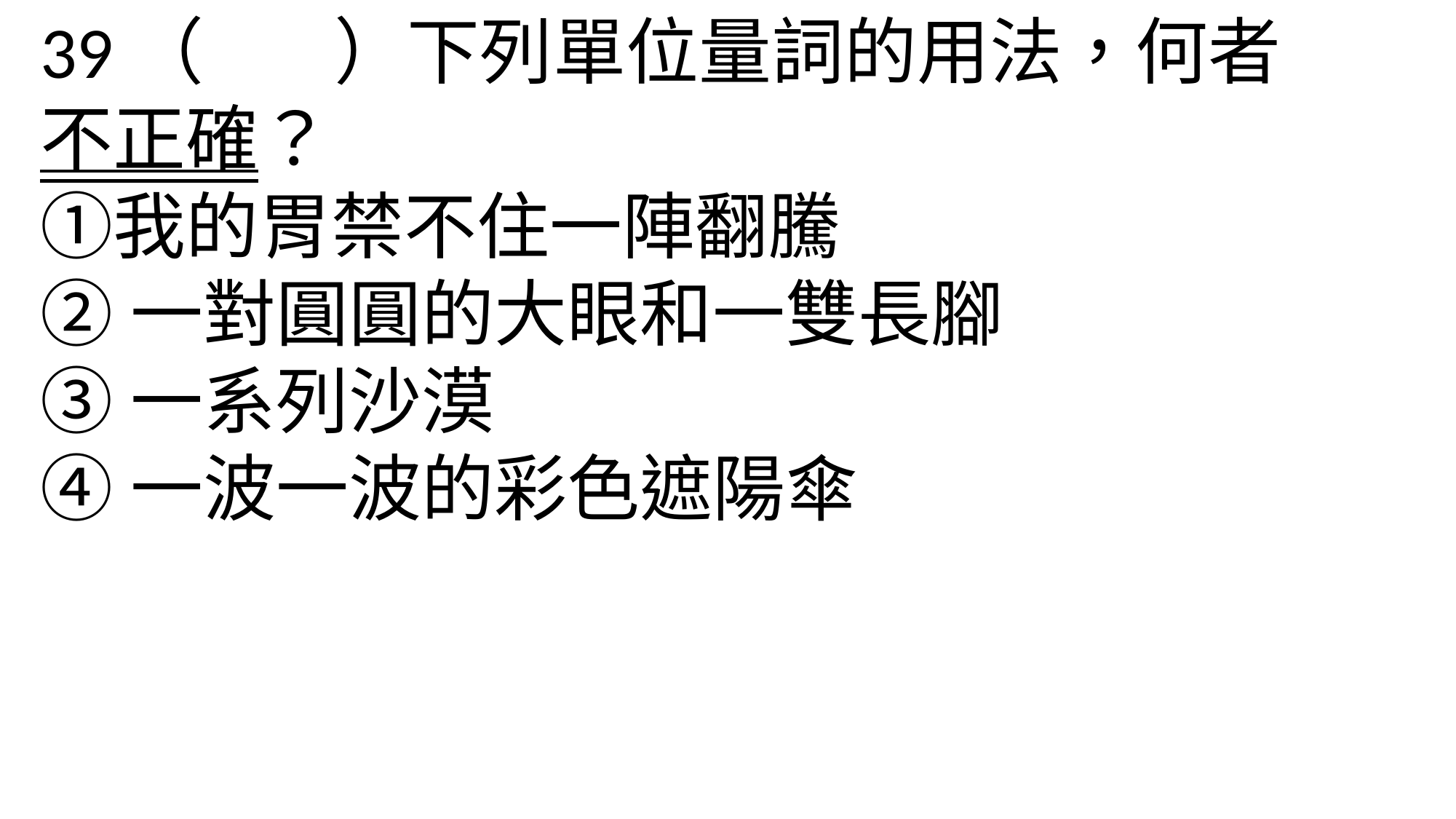

39（        ）下列單位量詞的用法，何者不正確？　
①我的胃禁不住一陣翻騰
②一對圓圓的大眼和一雙長腳
③一系列沙漠
④一波一波的彩色遮陽傘